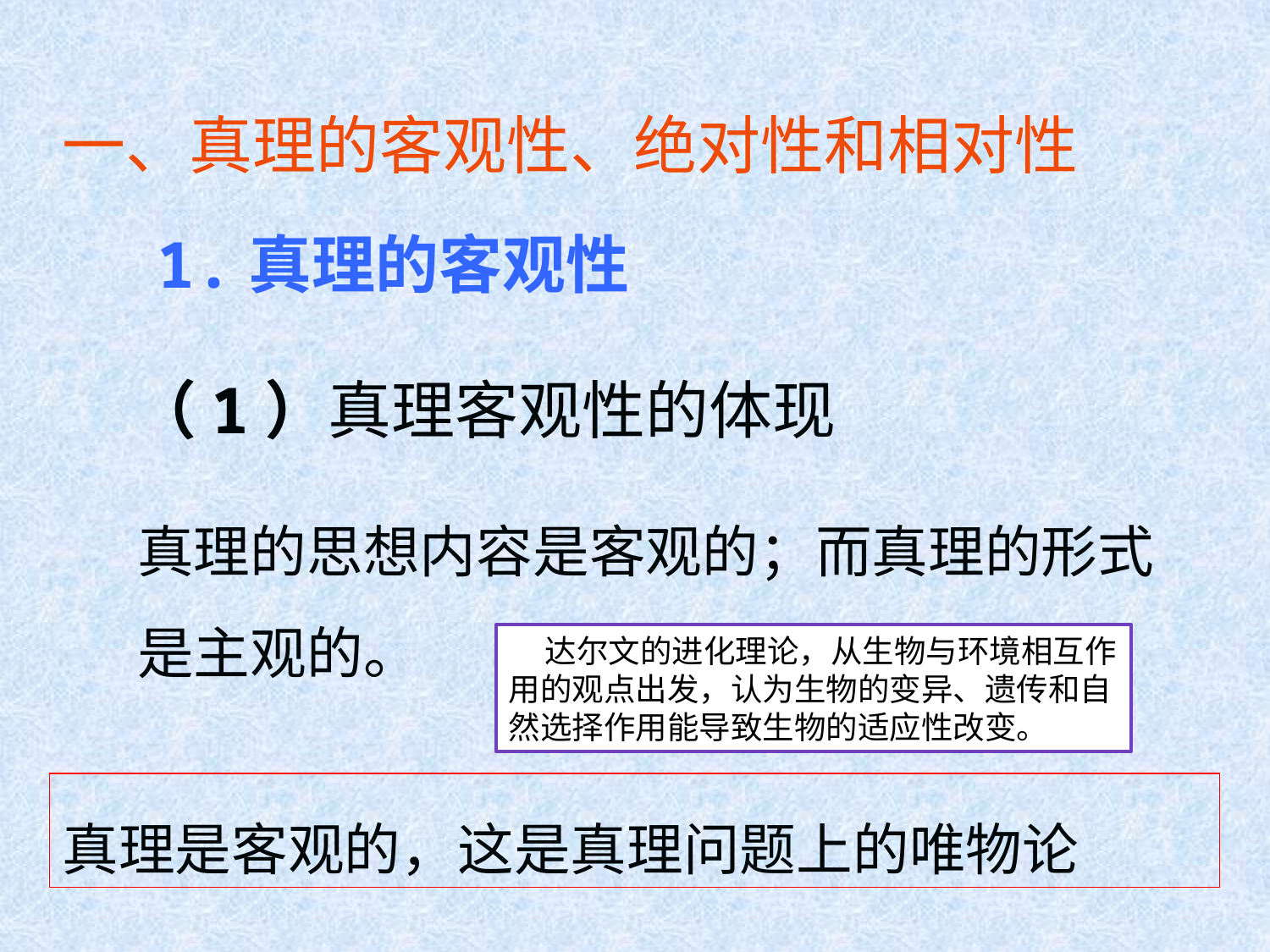

一、真理的客观性、绝对性和相对性
1.真理的客观性
（1）真理客观性的体现
真理的思想内容是客观的；而真理的形式是主观的。
    达尔文的进化理论，从生物与环境相互作用的观点出发，认为生物的变异、遗传和自然选择作用能导致生物的适应性改变。
真理是客观的，这是真理问题上的唯物论